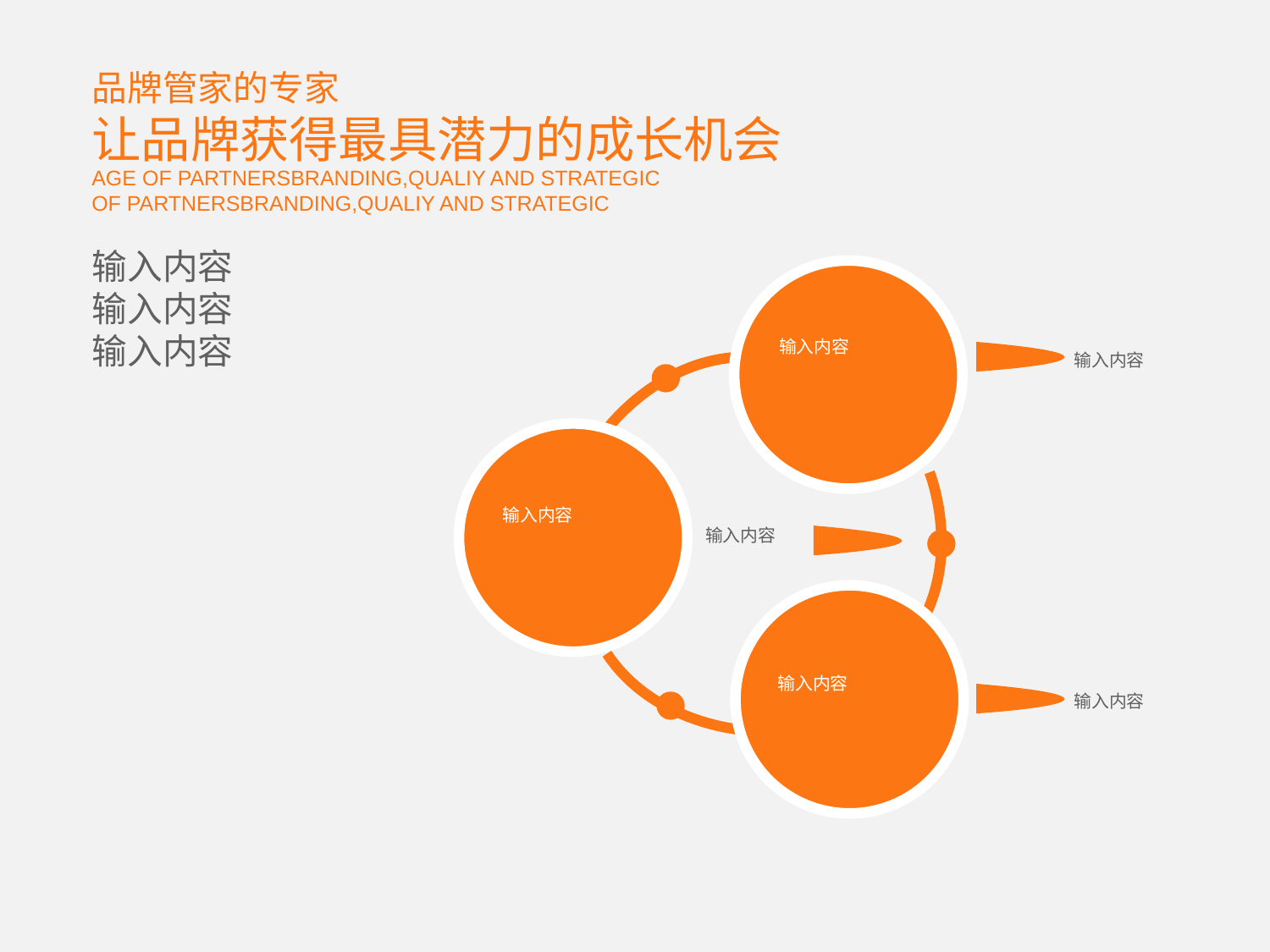

品牌管家的专家
让品牌获得最具潜力的成长机会
AGE OF PARTNERSBRANDING,QUALIY AND STRATEGIC
OF PARTNERSBRANDING,QUALIY AND STRATEGIC
输入内容
输入内容
输入内容

输入内容

输入内容

输入内容
输入内容

输入内容
输入内容